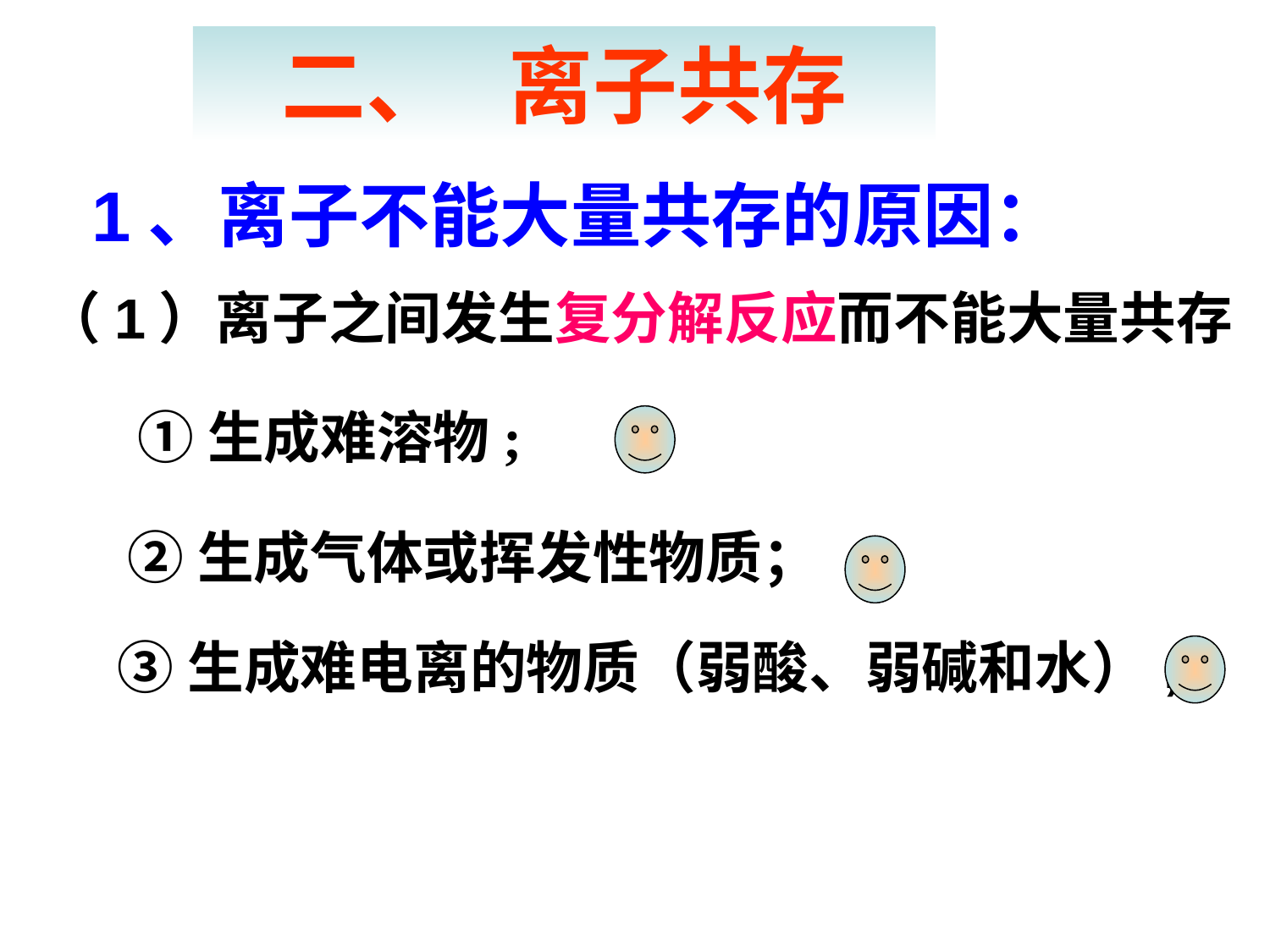

二、   离子共存
1、离子不能大量共存的原因：
（1）离子之间发生复分解反应而不能大量共存
①生成难溶物;

②生成气体或挥发性物质；

③生成难电离的物质（弱酸、弱碱和水）;